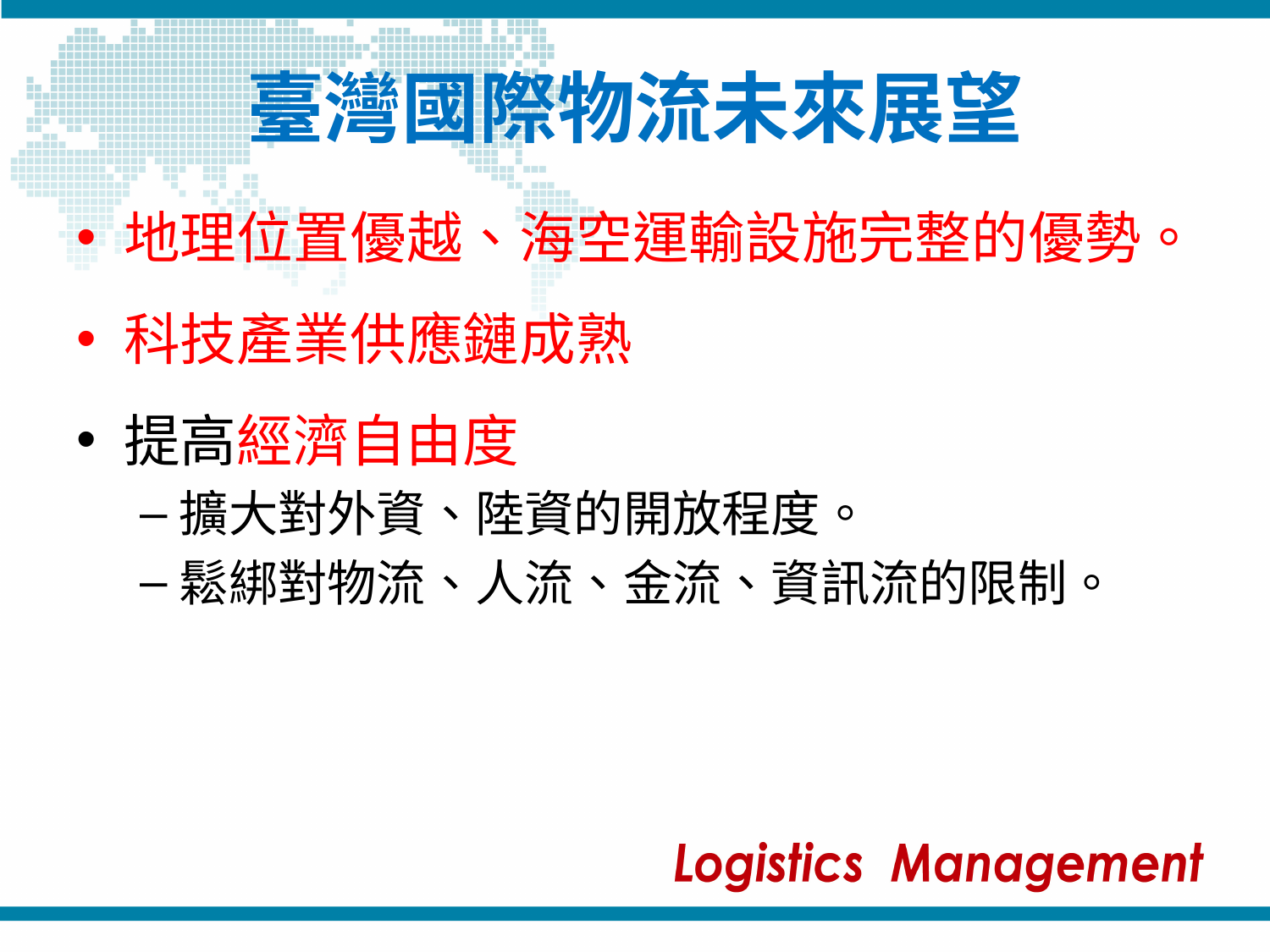

# 臺灣國際物流未來展望
地理位置優越、海空運輸設施完整的優勢。

科技產業供應鏈成熟

提高經濟自由度
擴大對外資、陸資的開放程度。
鬆綁對物流、人流、金流、資訊流的限制。